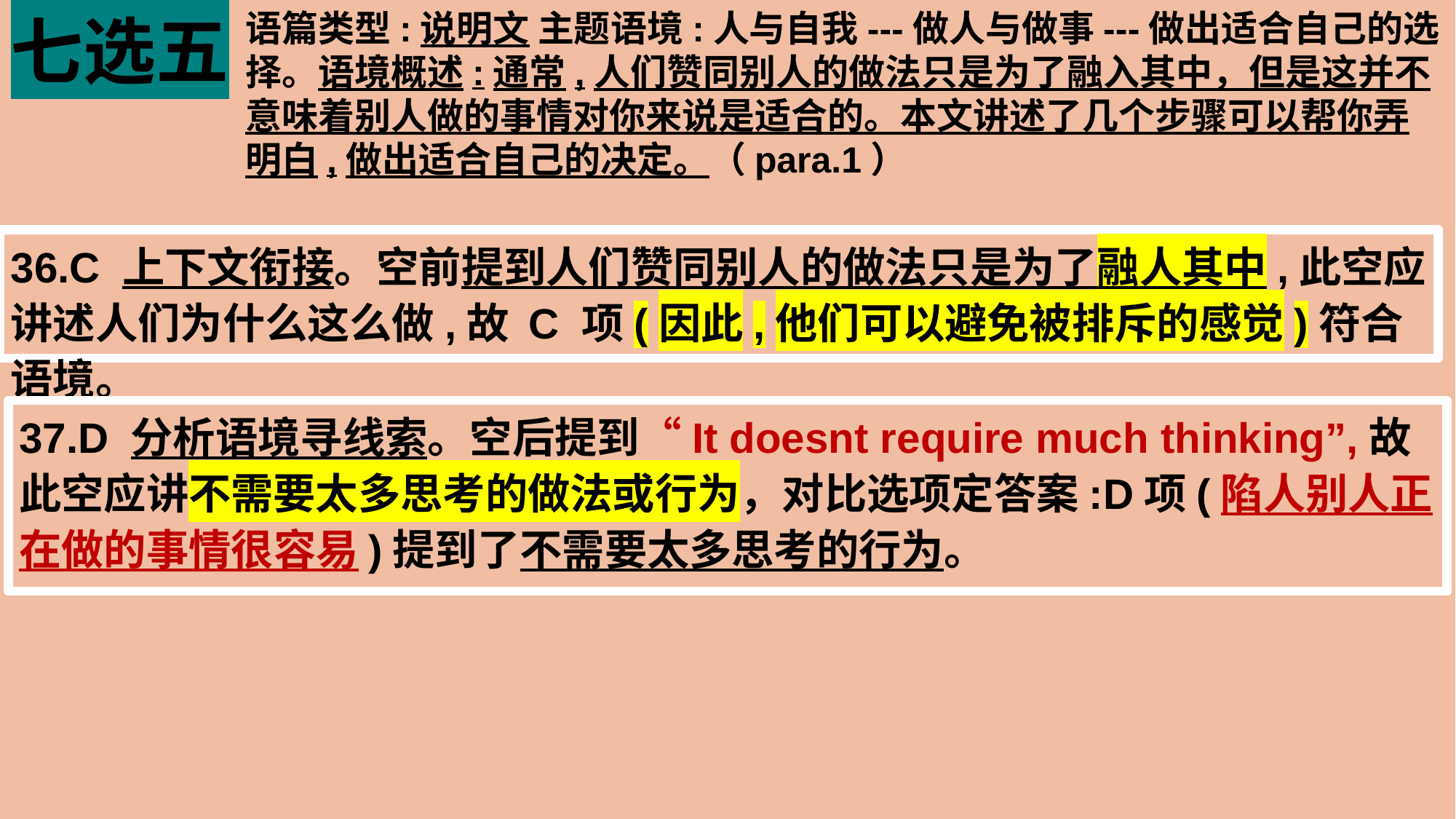

七选五
语篇类型:说明文 主题语境:人与自我---做人与做事---做出适合自己的选择。语境概述:通常,人们赞同别人的做法只是为了融入其中，但是这并不意味着别人做的事情对你来说是适合的。本文讲述了几个步骤可以帮你弄明白,做出适合自己的决定。（para.1）
36.C 上下文衔接。空前提到人们赞同别人的做法只是为了融人其中,此空应讲述人们为什么这么做,故 C 项(因此,他们可以避免被排斥的感觉)符合语境。
37.D 分析语境寻线索。空后提到“It doesnt require much thinking”,故此空应讲不需要太多思考的做法或行为，对比选项定答案:D项(陷人别人正在做的事情很容易)提到了不需要太多思考的行为。